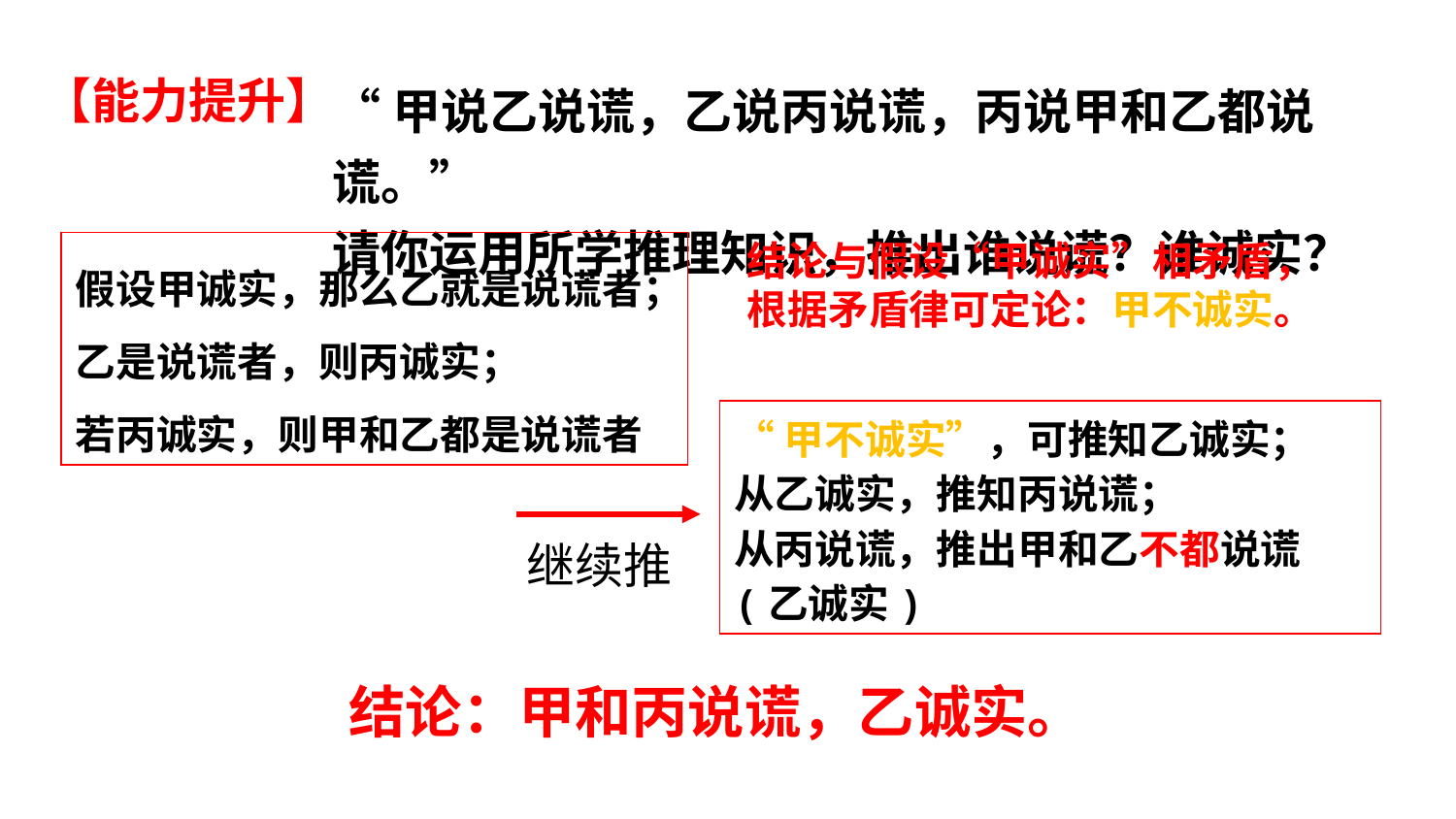

“甲说乙说谎，乙说丙说谎，丙说甲和乙都说谎。”
请你运用所学推理知识，推出谁说谎？谁诚实？
【能力提升】
结论与假设“甲诚实”相矛盾，
根据矛盾律可定论：甲不诚实。
假设甲诚实，那么乙就是说谎者；
乙是说谎者，则丙诚实；
若丙诚实，则甲和乙都是说谎者
“甲不诚实”，可推知乙诚实；
从乙诚实，推知丙说谎；
从丙说谎，推出甲和乙不都说谎(乙诚实)
继续推
结论：甲和丙说谎，乙诚实。